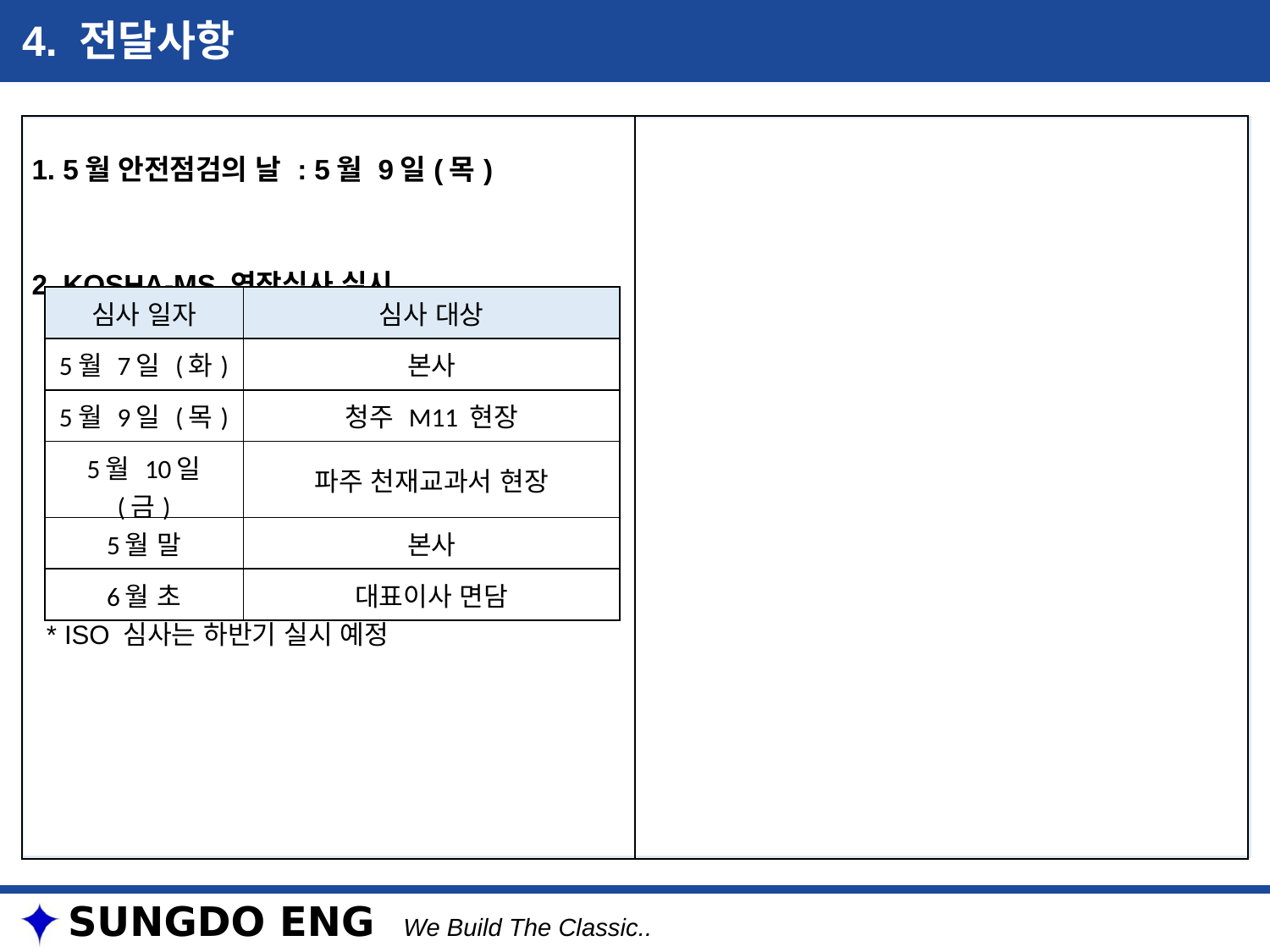

4. 전달사항
| 1. 5월 안전점검의 날 : 5월 9일(목) 2. KOSHA-MS 연장심사 실시 \* ISO 심사는 하반기 실시 예정 |  |
| --- | --- |
| 심사 일자 | 심사 대상 |
| --- | --- |
| 5월 7일 (화) | 본사 |
| 5월 9일 (목) | 청주 M11 현장 |
| 5월 10일 (금) | 파주 천재교과서 현장 |
| 5월 말 | 본사 |
| 6월 초 | 대표이사 면담 |